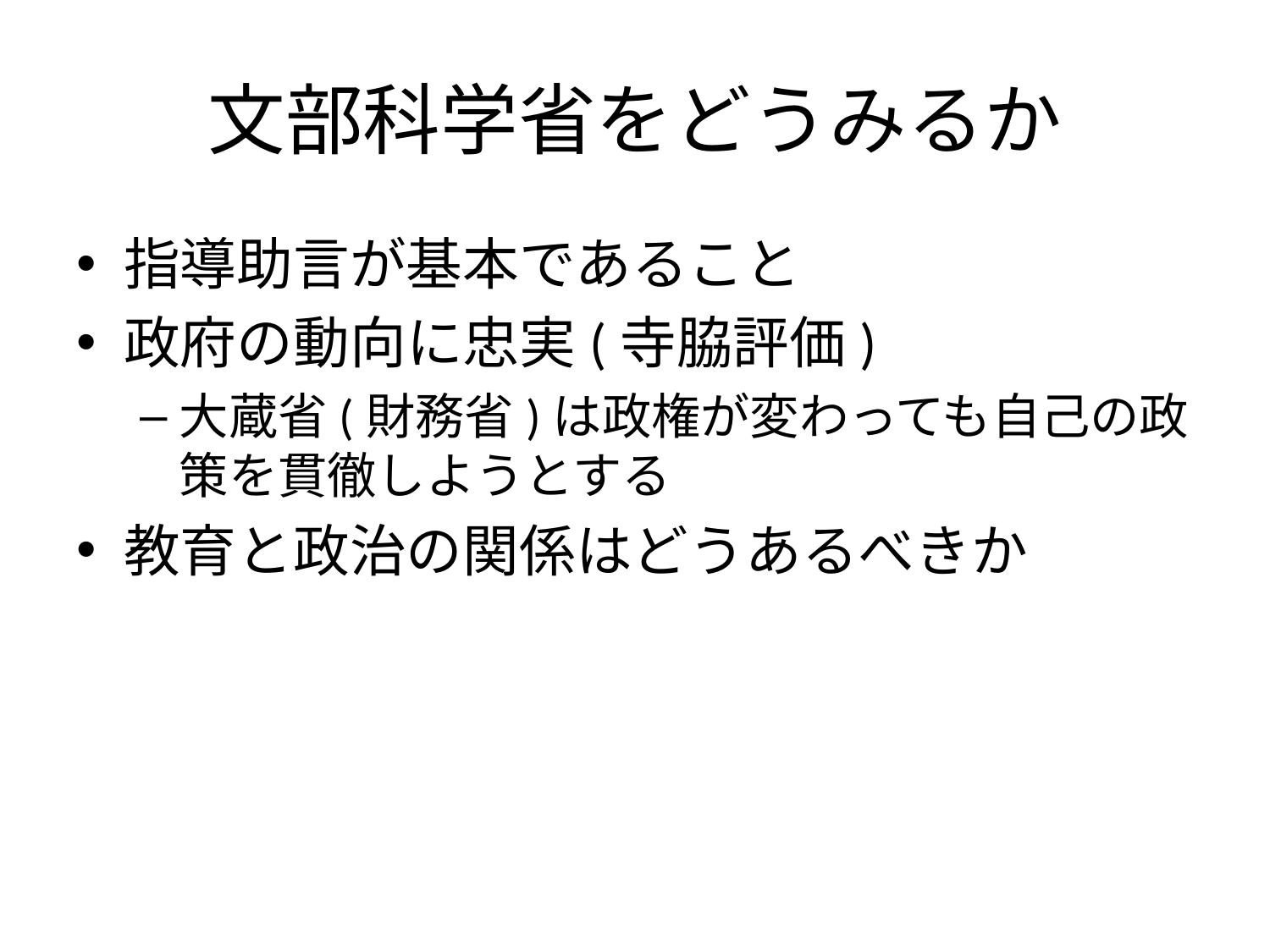

# 文部科学省をどうみるか
指導助言が基本であること
政府の動向に忠実(寺脇評価)
大蔵省(財務省)は政権が変わっても自己の政策を貫徹しようとする
教育と政治の関係はどうあるべきか